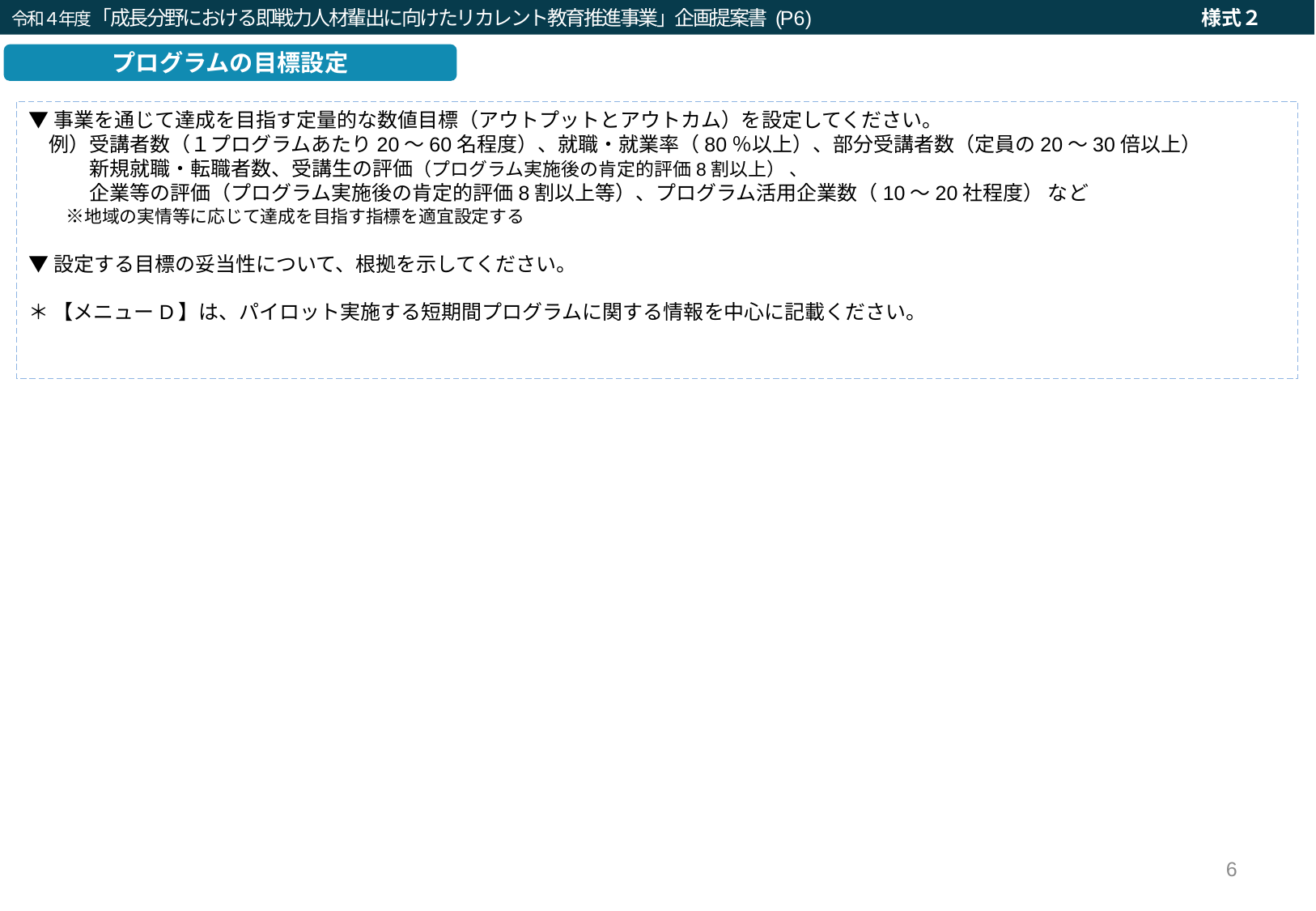

令和４年度「成長分野における即戦力人材輩出に向けたリカレント教育推進事業」企画提案書 (P6)　　　　　　　　　　　　　　　　　　　　　様式２
令和２年度「就職・転職支援のための大学リカレント教育推進事業（就職・転職支援のためのリカレント教育プログラムの開発・実施）」企画提案書（a：求職支援）(P6)
プログラムの目標設定
▼事業を通じて達成を目指す定量的な数値目標（アウトプットとアウトカム）を設定してください。
　例）受講者数（１プログラムあたり20～60名程度）、就職・就業率（80％以上）、部分受講者数（定員の20～30倍以上）
　　　新規就職・転職者数、受講生の評価（プログラム実施後の肯定的評価8割以上） 、
　　　企業等の評価（プログラム実施後の肯定的評価8割以上等）、プログラム活用企業数（10～20社程度） など
　　※地域の実情等に応じて達成を目指す指標を適宜設定する

▼設定する目標の妥当性について、根拠を示してください。

＊ 【メニューD】は、パイロット実施する短期間プログラムに関する情報を中心に記載ください。

6